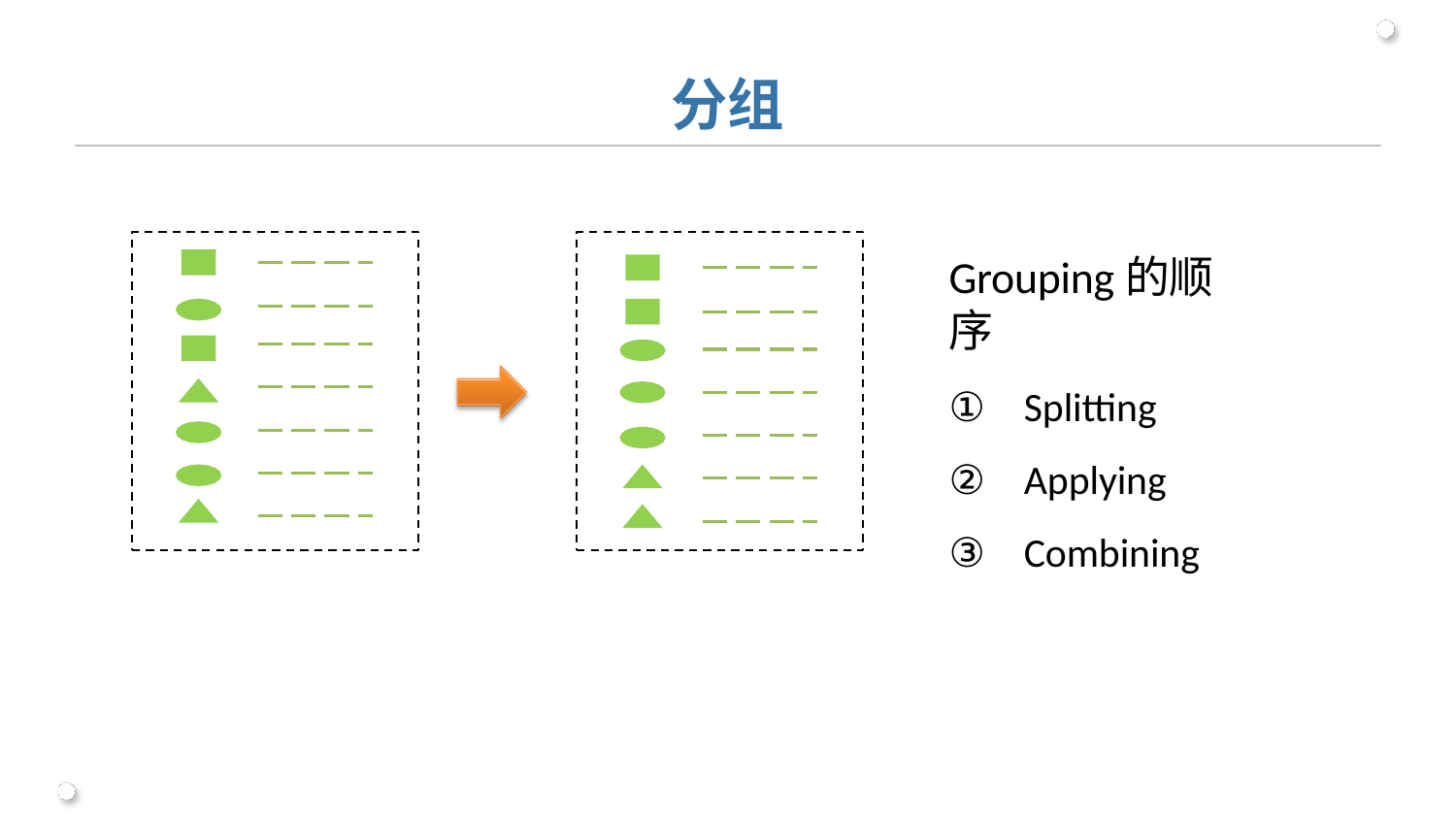

分组

Grouping的顺序
①	Splitting
②	Applying
③	Combining